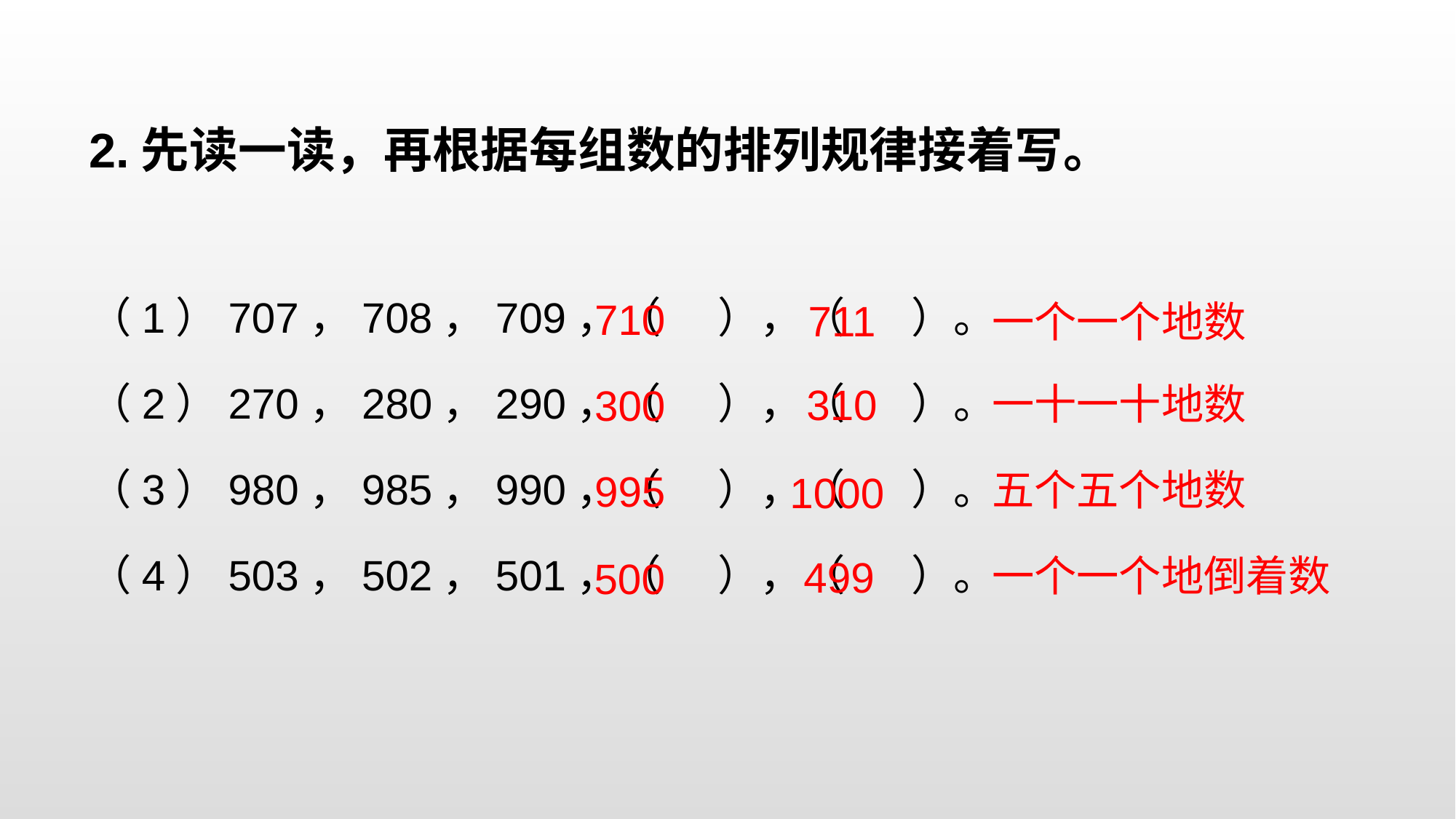

2.先读一读，再根据每组数的排列规律接着写。
（1）707，708，709，（      ），（       ）。
710
711
一个一个地数
（2）270，280，290，（      ），（       ）。
一十一十地数
310
300
（3）980，985，990，（      ），（       ）。
五个五个地数
995
1000
（4）503，502，501，（      ），（       ）。
一个一个地倒着数
499
500